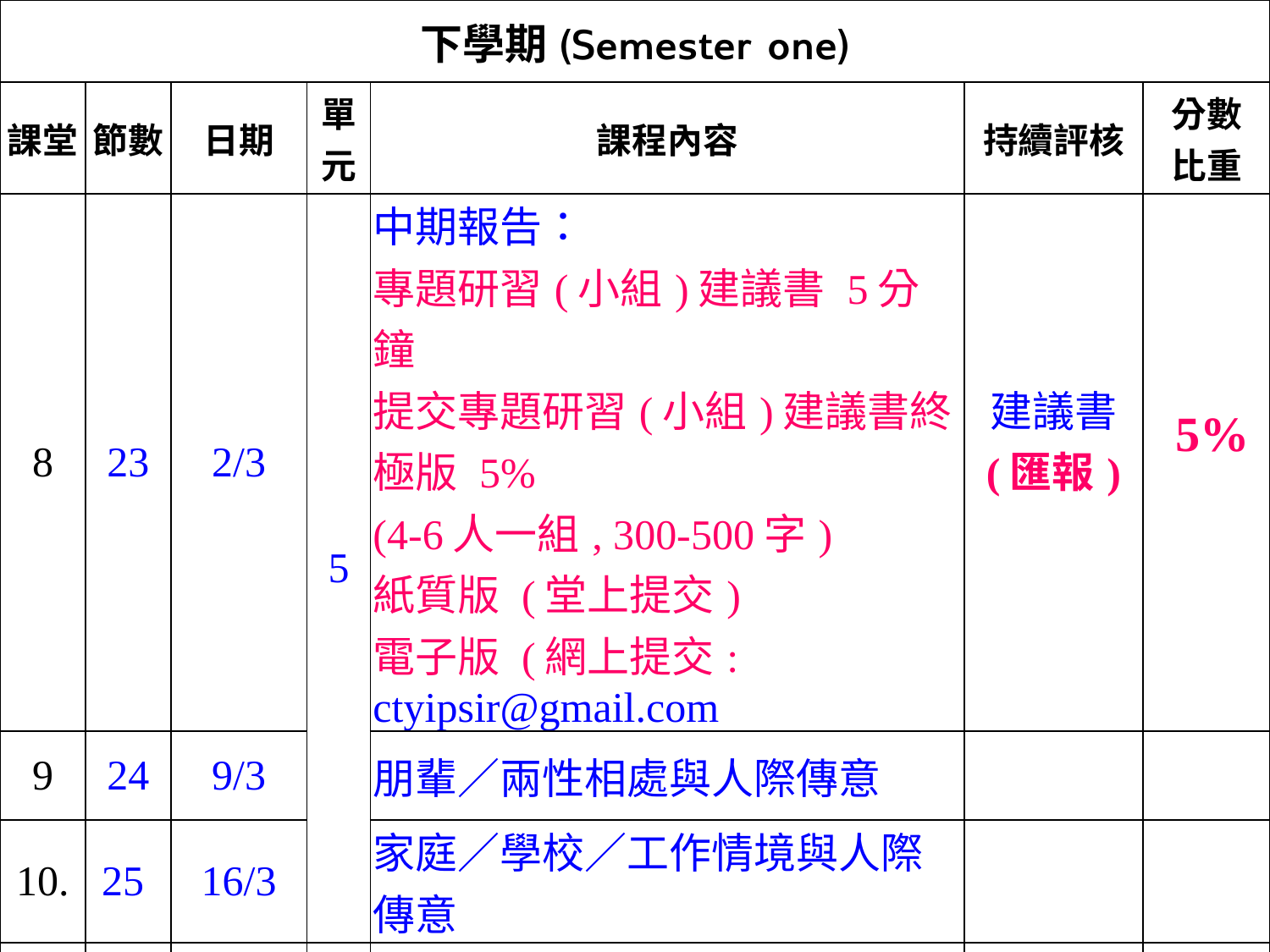

| 下學期(Semester one) |  |  |  |  |  |  |
| --- | --- | --- | --- | --- | --- | --- |
| 課堂 | 節數 | 日期 | 單元 | 課程內容 | 持續評核 | 分數 比重 |
| 8 | 23 | 2/3 | 5 | 中期報告： 專題研習(小組)建議書 5分鐘 提交專題研習(小組)建議書終極版 5% (4-6人一組, 300-500字) 紙質版 (堂上提交) 電子版 (網上提交: ctyipsir@gmail.com | 建議書 (匯報) | 5% |
| 9 | 24 | 9/3 |  | 朋輩／兩性相處與人際傳意 |  |  |
| 10. | 25 | 16/3 |  | 家庭／學校／工作情境與人際傳意 |  |  |
| 11 | 26 | 23/3 | 6 | 專題研習(小組) 每組15-20分鐘 | 專題研習 (匯報) | 10% |
| 12 | 27 | 30/3 |  | 專題研習(小組) 每組15-20分鐘 |  |  |